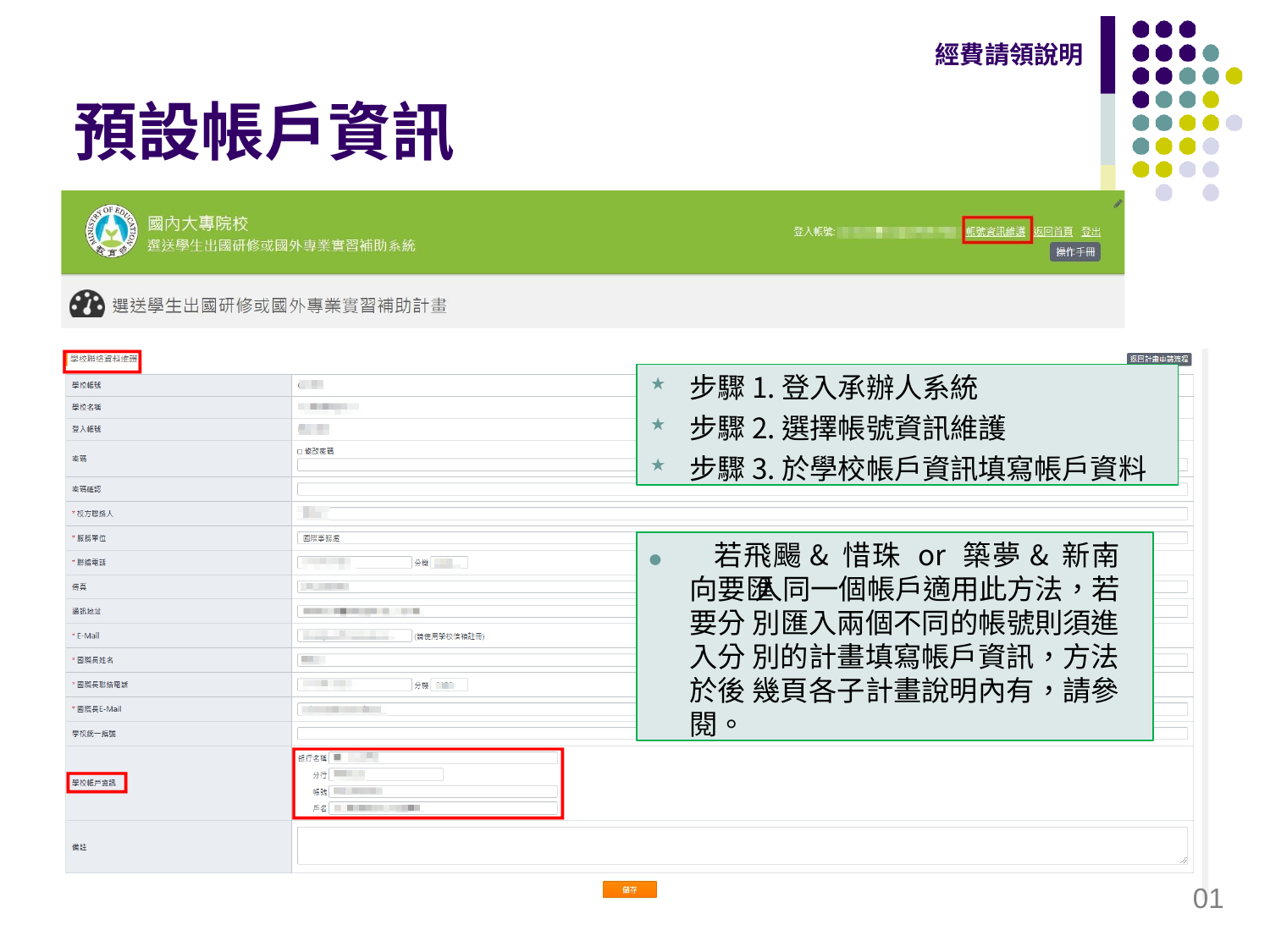

經費請領說明
# 預設帳戶資訊

步驟1.登入承辦人系統
步驟2.選擇帳號資訊維護
步驟3.於學校帳戶資訊填寫帳戶資料
⚫ 若飛颺&惜珠 or 築夢&新南向要匯 入同一個帳戶適用此方法，若要分 別匯入兩個不同的帳號則須進入分 別的計畫填寫帳戶資訊，方法於後 幾頁各子計畫說明內有，請參閱。
01